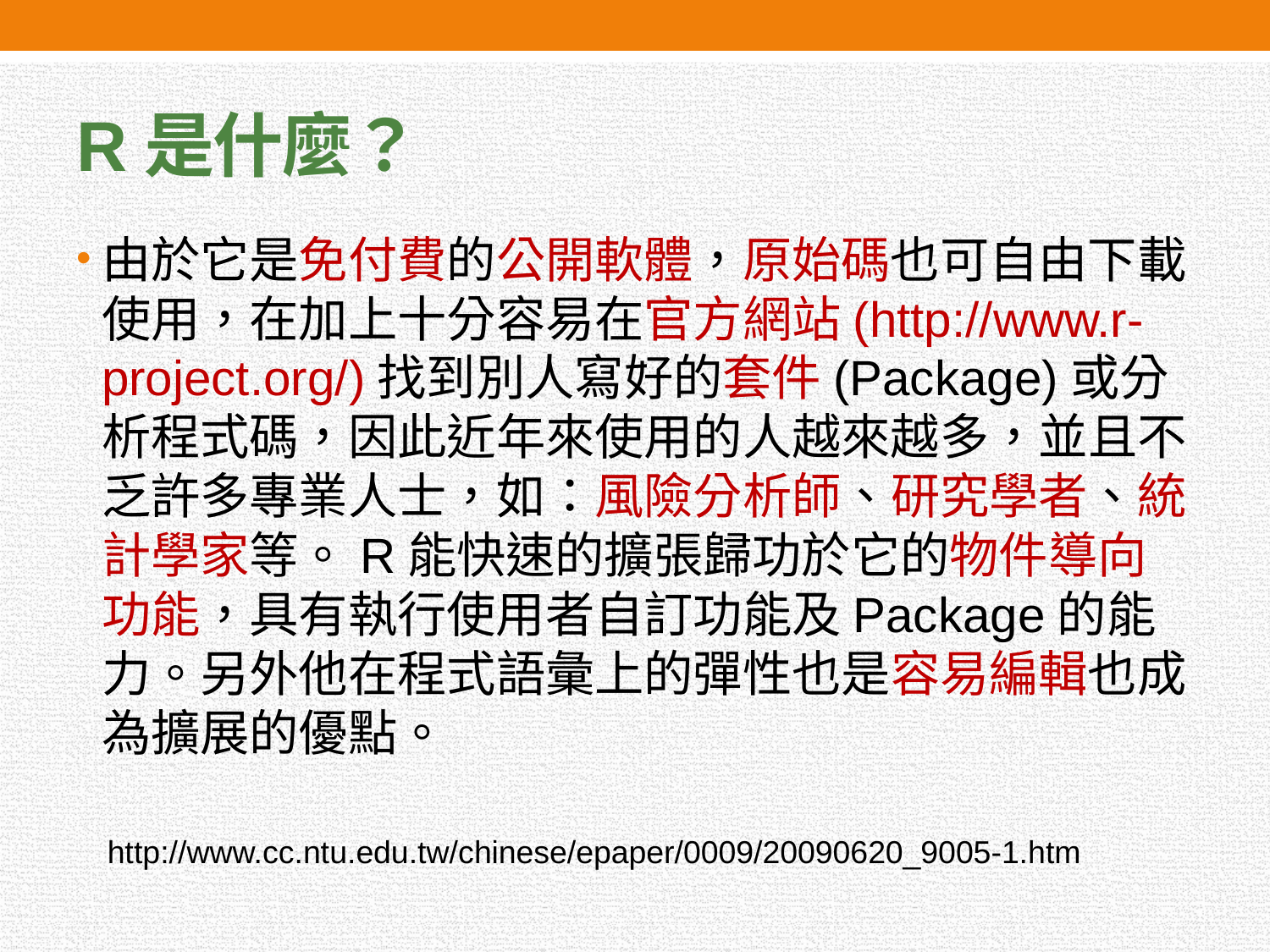

# R是什麼？
由於它是免付費的公開軟體，原始碼也可自由下載使用，在加上十分容易在官方網站(http://www.r-project.org/)找到別人寫好的套件(Package)或分析程式碼，因此近年來使用的人越來越多，並且不乏許多專業人士，如：風險分析師、研究學者、統計學家等。R能快速的擴張歸功於它的物件導向功能，具有執行使用者自訂功能及Package的能力。另外他在程式語彙上的彈性也是容易編輯也成為擴展的優點。
http://www.cc.ntu.edu.tw/chinese/epaper/0009/20090620_9005-1.htm